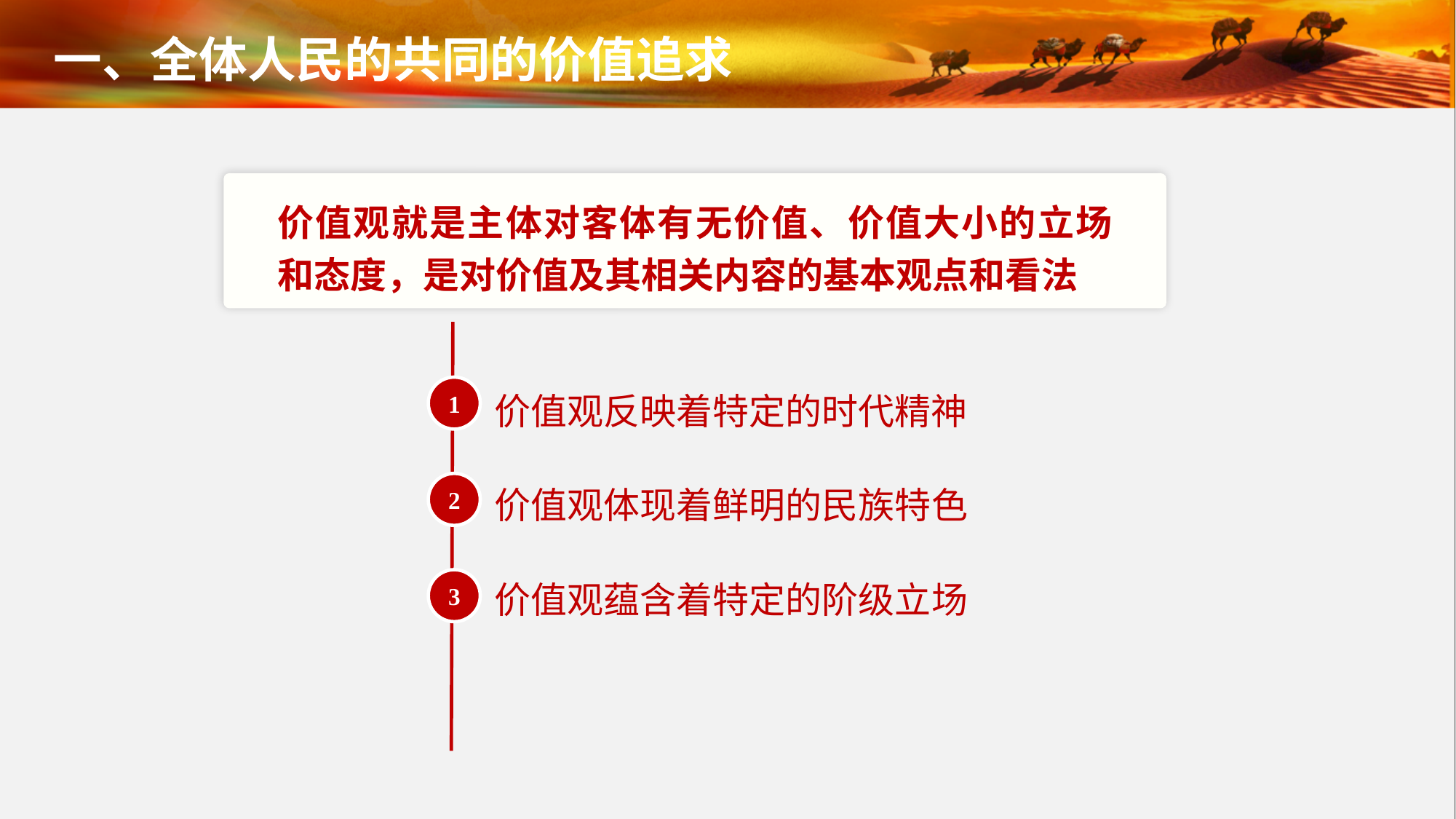

一、全体人民的共同的价值追求

价值观就是主体对客体有无价值、价值大小的立场和态度，是对价值及其相关内容的基本观点和看法

1
价值观反映着特定的时代精神
2
价值观体现着鲜明的民族特色
3
价值观蕴含着特定的阶级立场